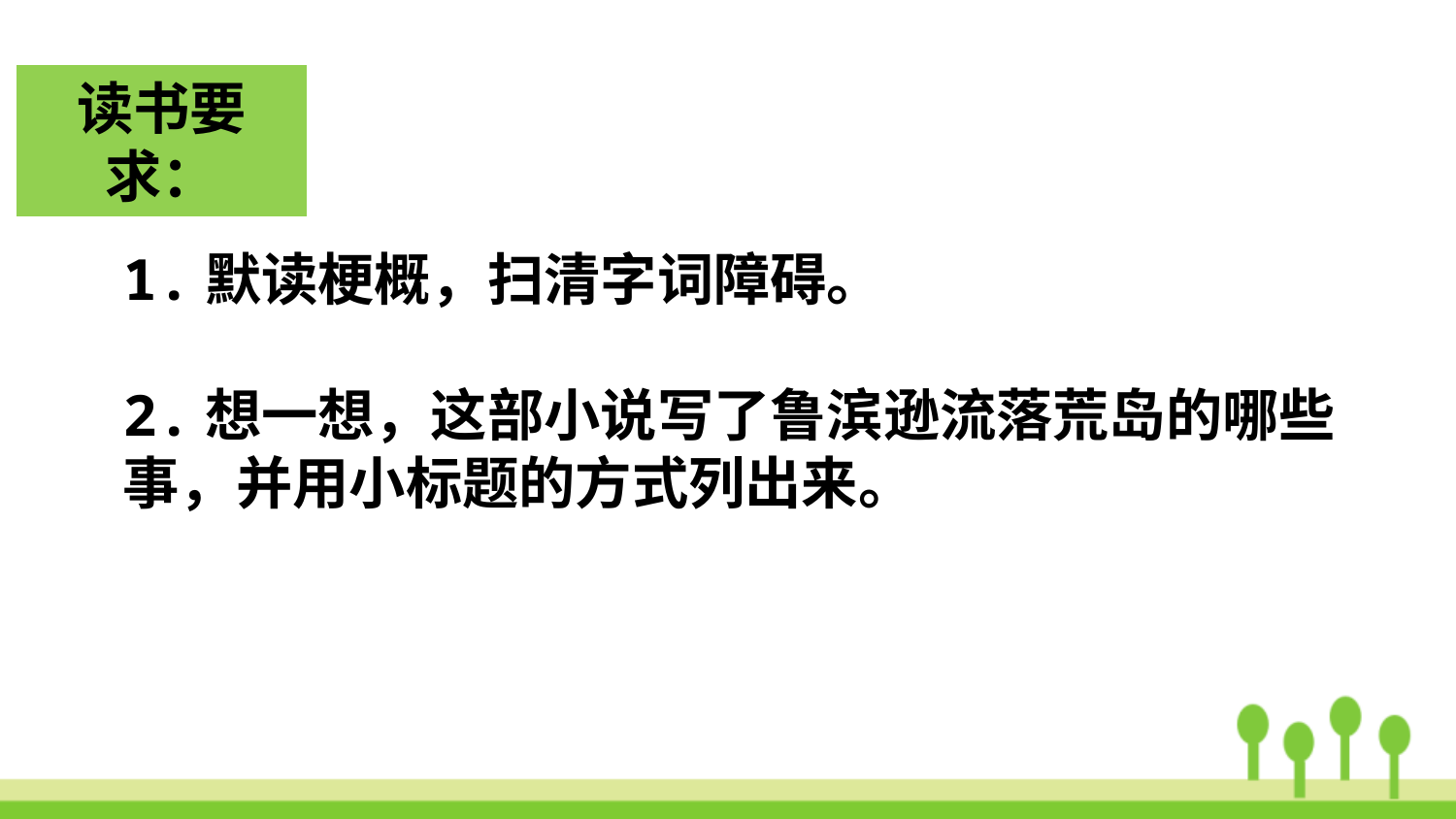

读书要求：

1.默读梗概，扫清字词障碍。

2.想一想，这部小说写了鲁滨逊流落荒岛的哪些事，并用小标题的方式列出来。